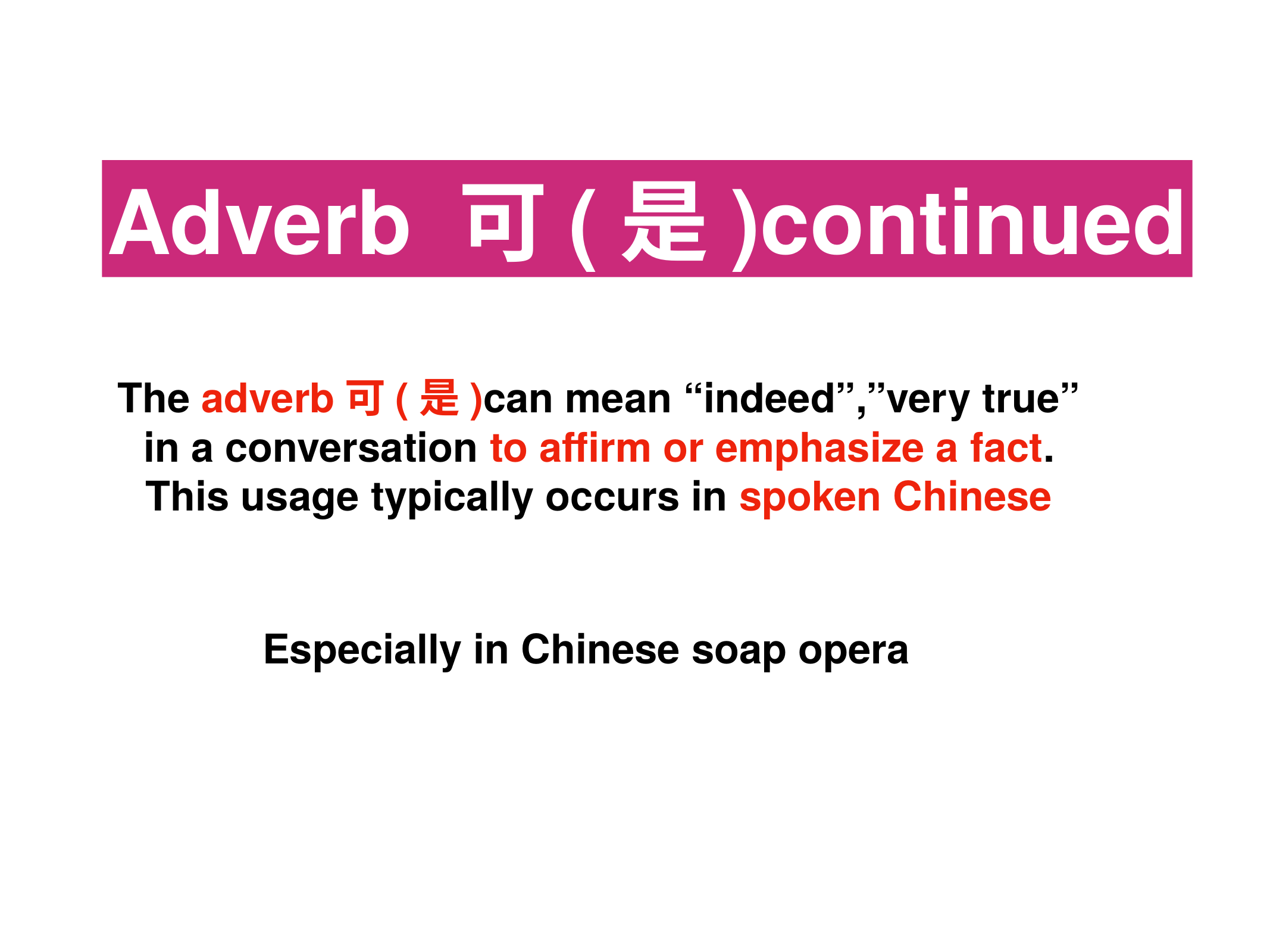

Adverb 可(是)continued
The adverb可(是)can mean “indeed”,”very true” in a conversation to affirm or emphasize a fact. This usage typically occurs in spoken Chinese
Especially in Chinese soap opera